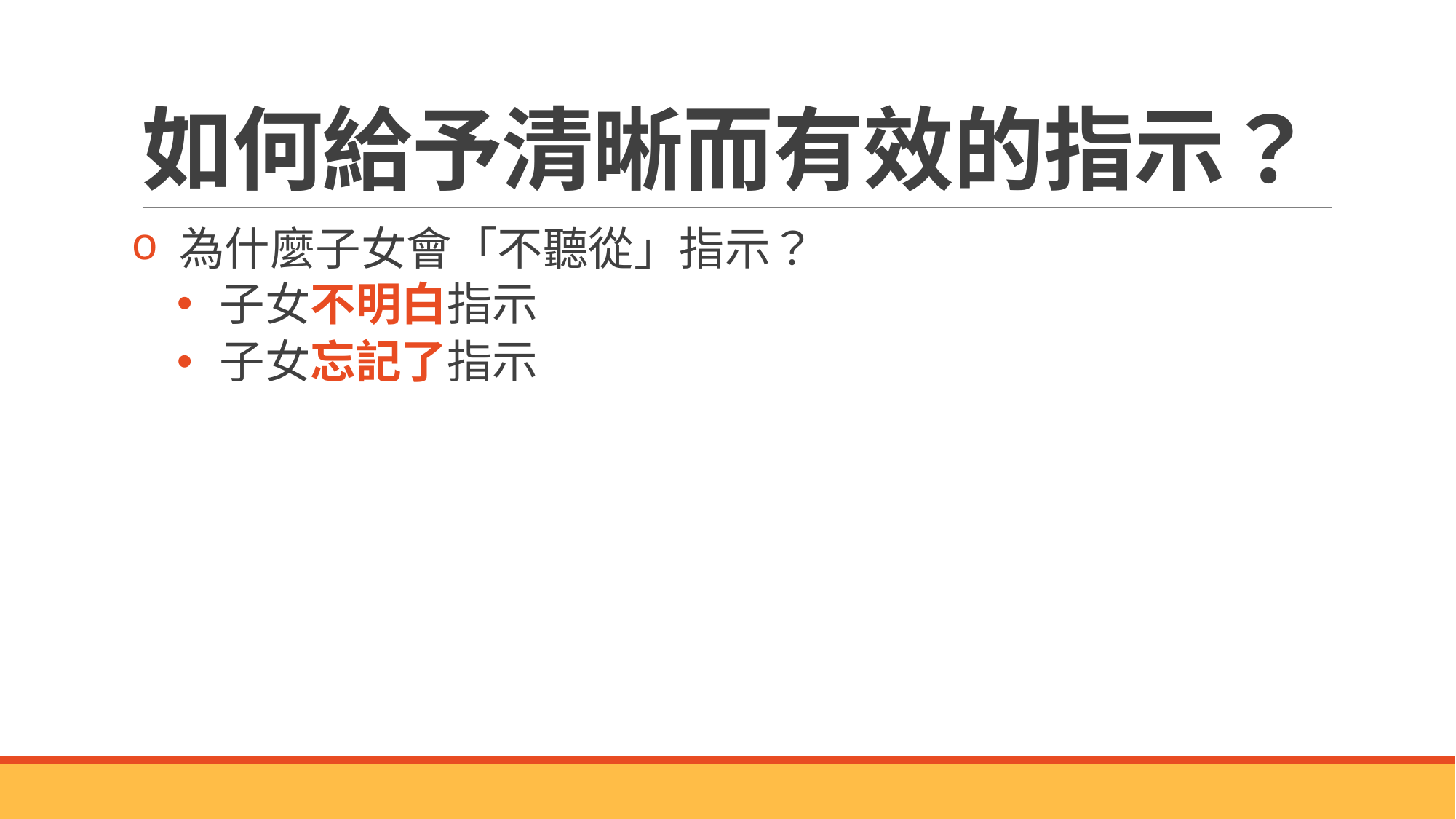

# 如何給予清晰而有效的指示？
 為什麼子女會「不聽從」指示？
 子女不明白指示
 子女忘記了指示